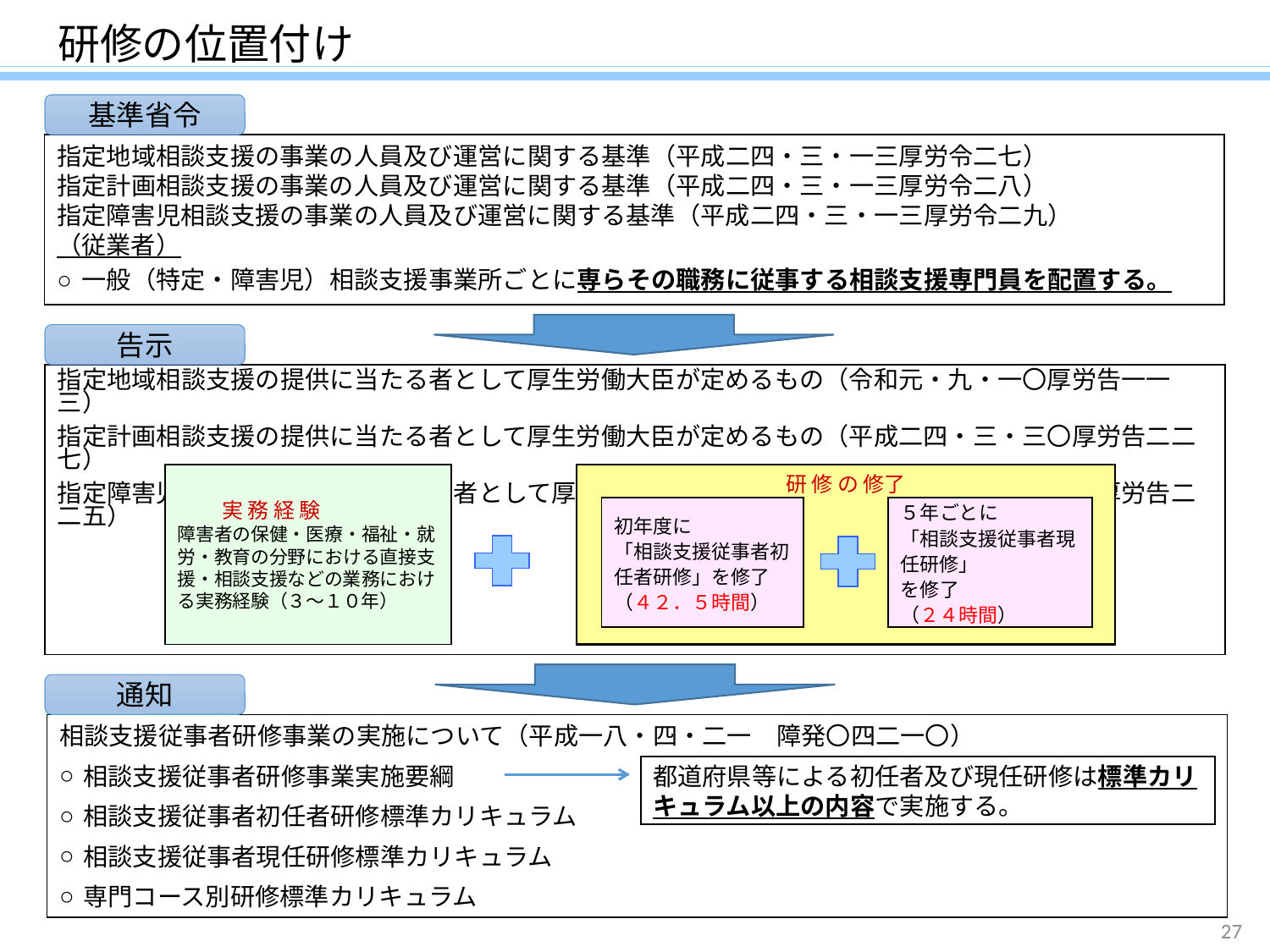

# 研修の位置付け
基準省令
指定地域相談支援の事業の人員及び運営に関する基準（平成二四・三・一三厚労令二七）
指定計画相談支援の事業の人員及び運営に関する基準（平成二四・三・一三厚労令二八）
指定障害児相談支援の事業の人員及び運営に関する基準（平成二四・三・一三厚労令二九）
（従業者）
一般（特定・障害児）相談支援事業所ごとに専らその職務に従事する相談支援専門員を配置する。

告示
指定地域相談支援の提供に当たる者として厚生労働大臣が定めるもの（令和元・九・一〇厚労告一一三）
指定計画相談支援の提供に当たる者として厚生労働大臣が定めるもの（平成二四・三・三〇厚労告二二七）
指定障害児相談支援の提供に当たる者として厚生労働大臣が定めるもの（平成二四・三・三〇厚労告二二五）
          実 務 経 験
障害者の保健・医療・福祉・就労・教育の分野における直接支援・相談支援などの業務における実務経験（３～１０年）
研 修 の 修了
５年ごとに
「相談支援従事者現任研修」
を修了
（２４時間）
初年度に
「相談支援従事者初任者研修」を修了
（４２．５時間）

通知
相談支援従事者研修事業の実施について（平成一八・四・二一　障発〇四二一〇）
相談支援従事者研修事業実施要綱
相談支援従事者初任者研修標準カリキュラム
相談支援従事者現任研修標準カリキュラム
専門コース別研修標準カリキュラム
都道府県等による初任者及び現任研修は標準カリキュラム以上の内容で実施する。
27